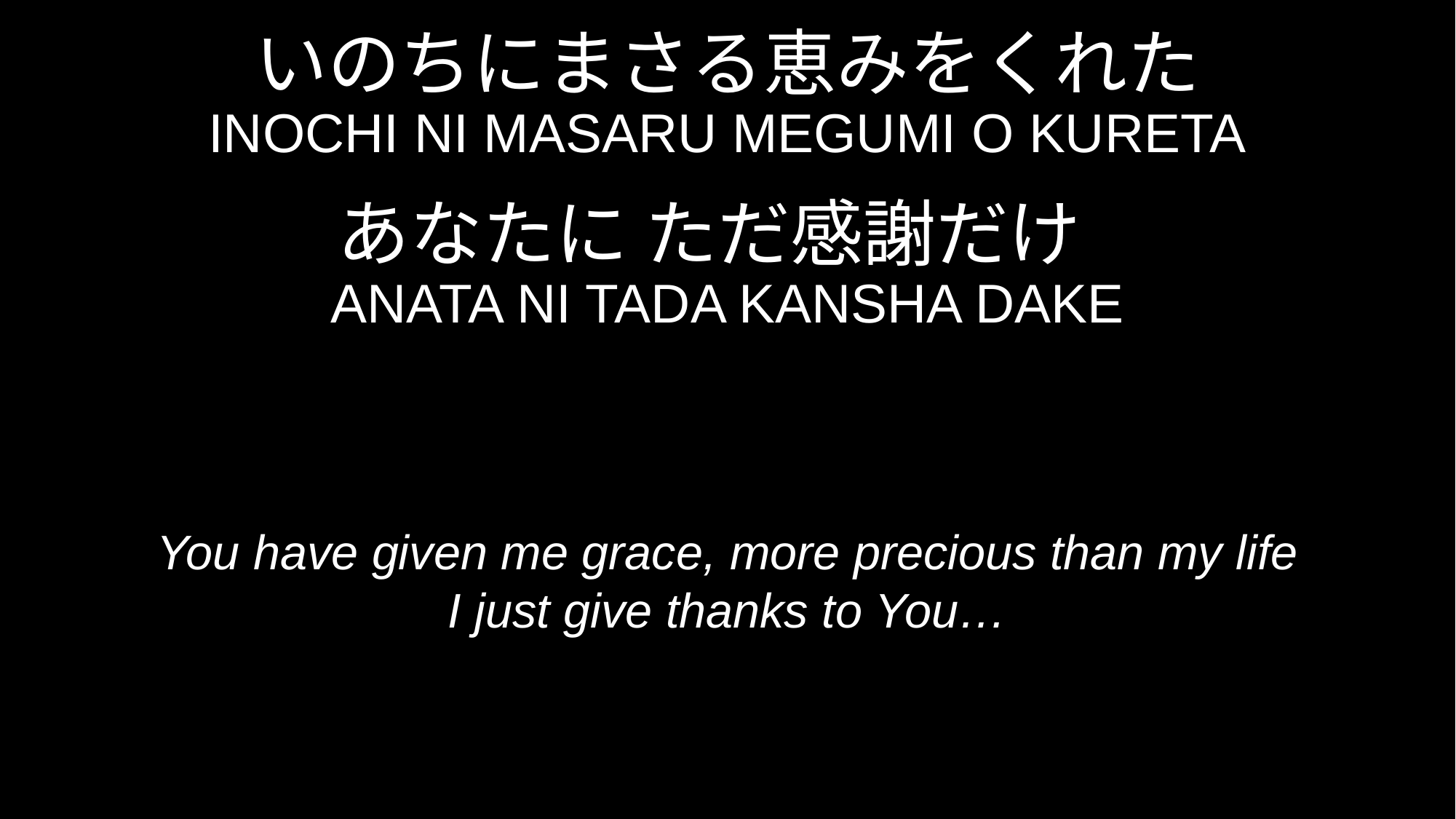

いのちにまさる恵みをくれた
INOCHI NI MASARU MEGUMI O KURETA

あなたに ただ感謝だけ
ANATA NI TADA KANSHA DAKE
You have given me grace, more precious than my life
I just give thanks to You…